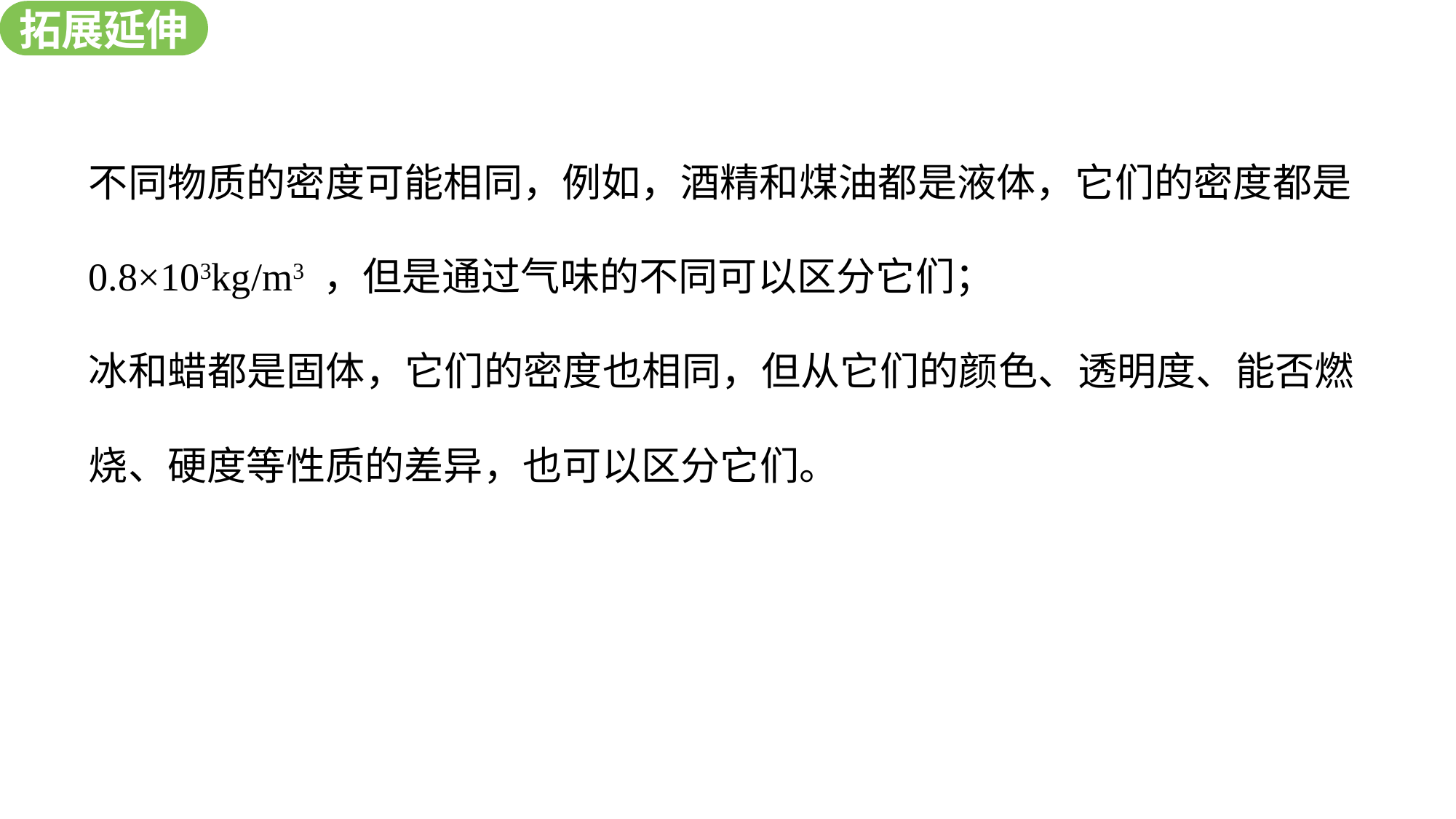

拓展延伸
新知探究
不同物质的密度可能相同，例如，酒精和煤油都是液体，它们的密度都是0.8×103kg/m3 ，但是通过气味的不同可以区分它们；
冰和蜡都是固体，它们的密度也相同，但从它们的颜色、透明度、能否燃烧、硬度等性质的差异，也可以区分它们。